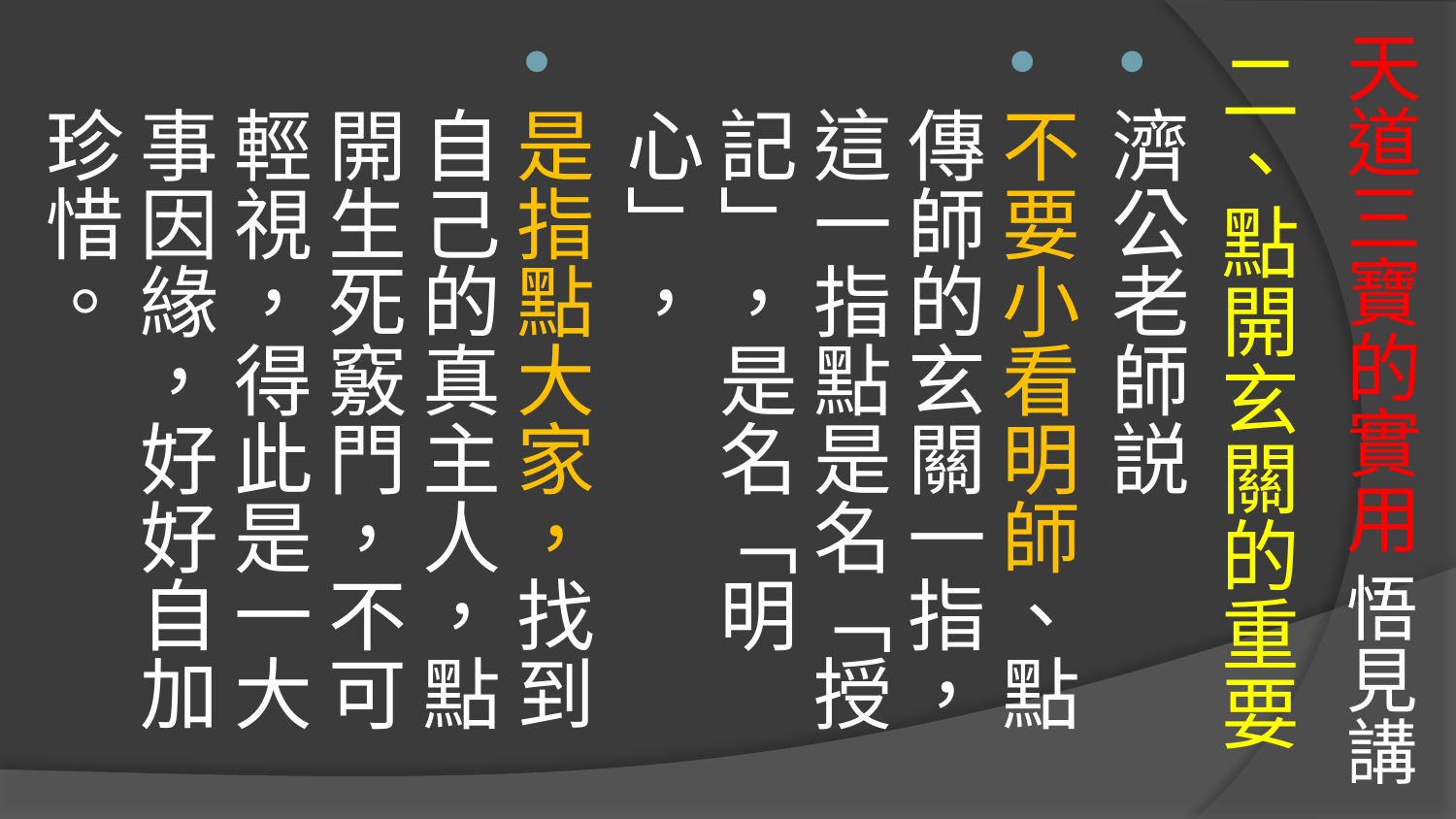

# 天道三寶的實用 悟見講
二、點開玄關的重要
濟公老師説
不要小看明師、點傳師的玄關一指，這一指點是名「授記」，是名「明心」，
是指點大家，找到自己的真主人，點開生死竅門，不可輕視，得此是一大事因緣，好好自加珍惜。